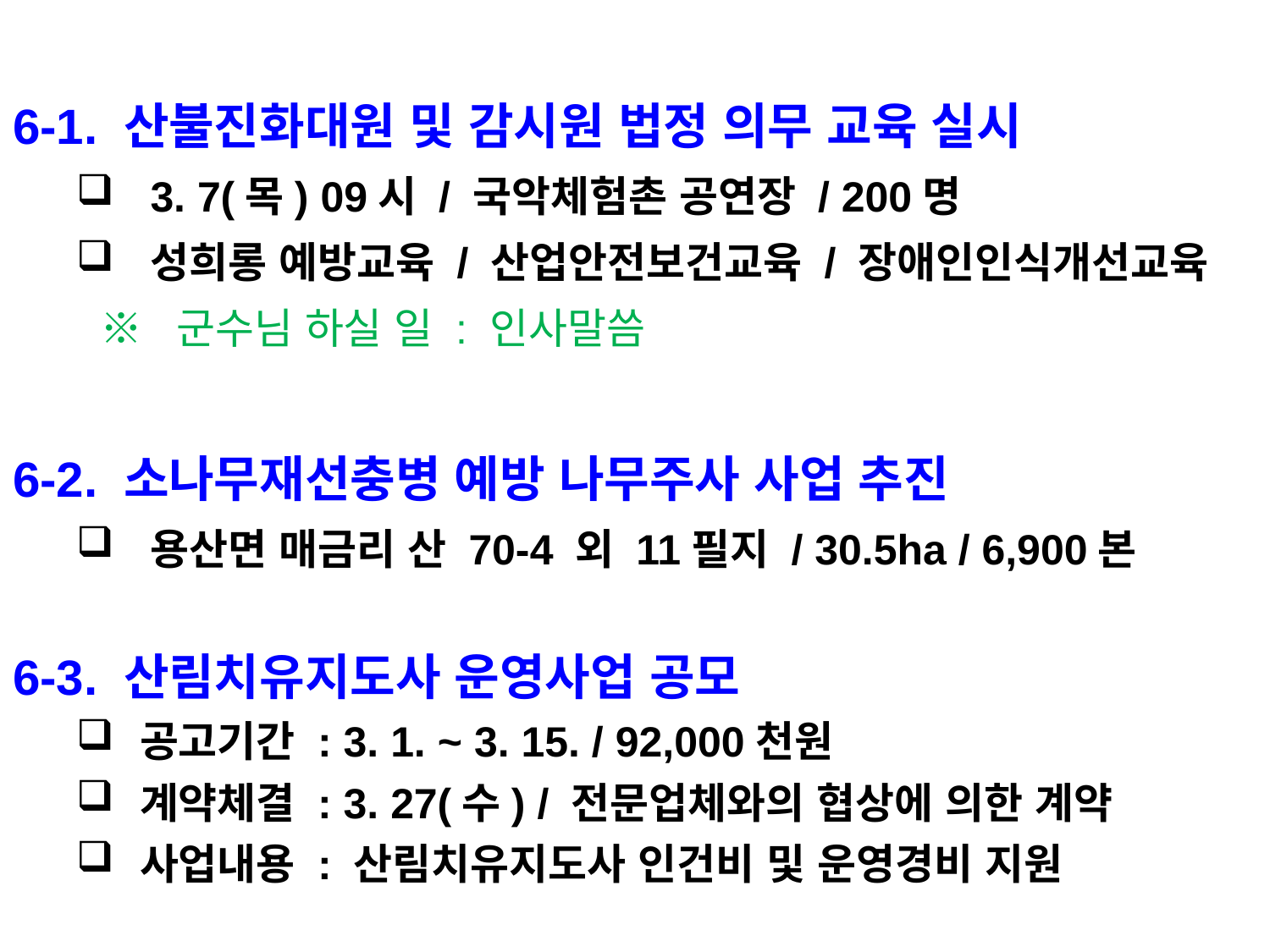

6-1. 산불진화대원 및 감시원 법정 의무 교육 실시
3. 7(목) 09시 / 국악체험촌 공연장 / 200명
성희롱 예방교육 / 산업안전보건교육 / 장애인인식개선교육
  ※  군수님 하실 일 : 인사말씀

6-2. 소나무재선충병 예방 나무주사 사업 추진
용산면 매금리 산 70-4 외 11필지 / 30.5ha / 6,900본

6-3. 산림치유지도사 운영사업 공모
공고기간 : 3. 1. ~ 3. 15. / 92,000천원
계약체결 : 3. 27(수) / 전문업체와의 협상에 의한 계약
사업내용 : 산림치유지도사 인건비 및 운영경비 지원